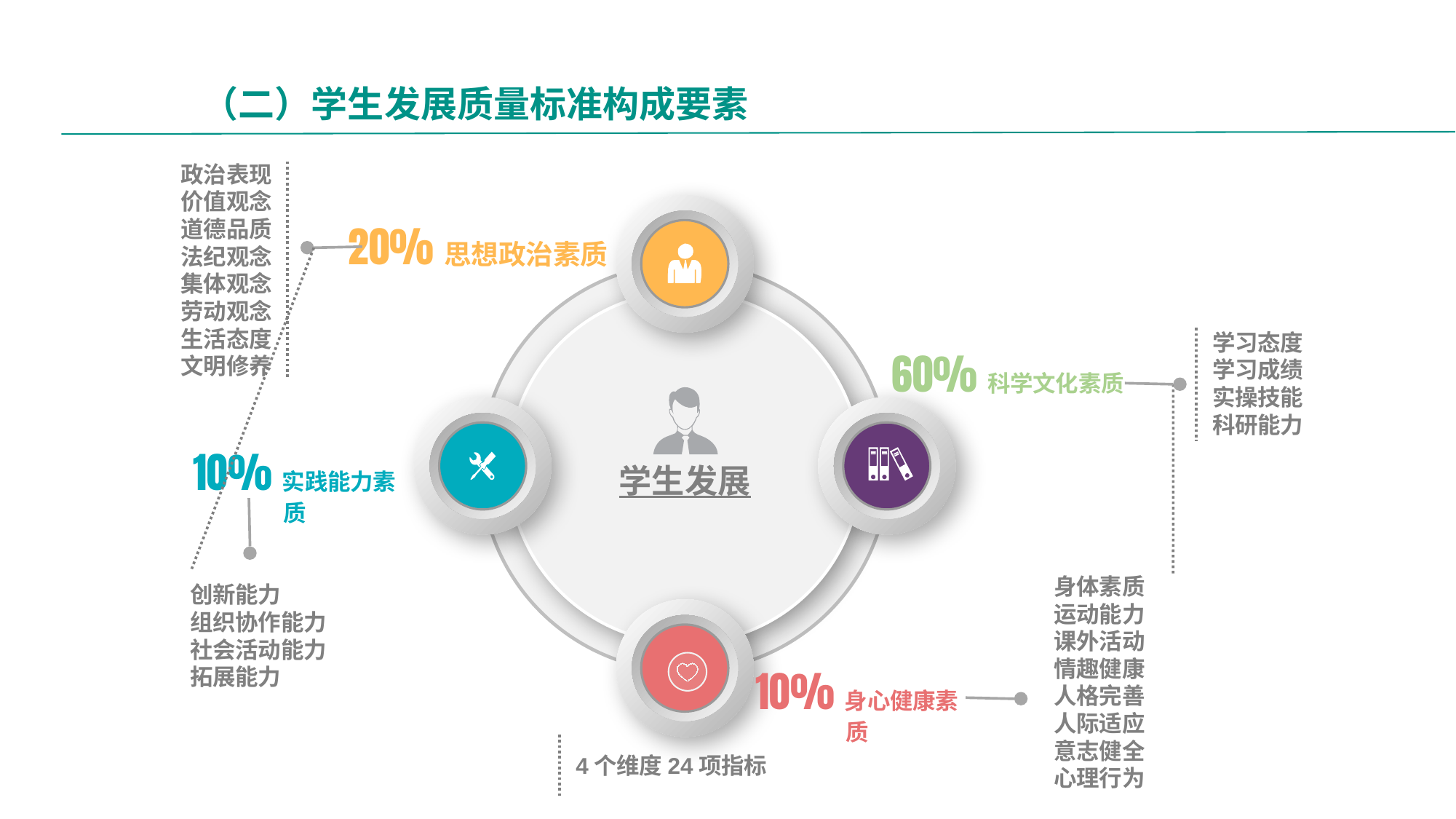

（二）学生发展质量标准构成要素
政治表现
价值观念
道德品质
法纪观念
集体观念
劳动观念
生活态度
文明修养

20%思想政治素质

学习态度学习成绩
实操技能
科研能力

60%科学文化素质

10%实践能力素质

学生发展
创新能力
组织协作能力
社会活动能力
拓展能力

10%身心健康素质

4个维度24项指标
身体素质运动能力
课外活动
情趣健康
人格完善
人际适应
意志健全
心理行为